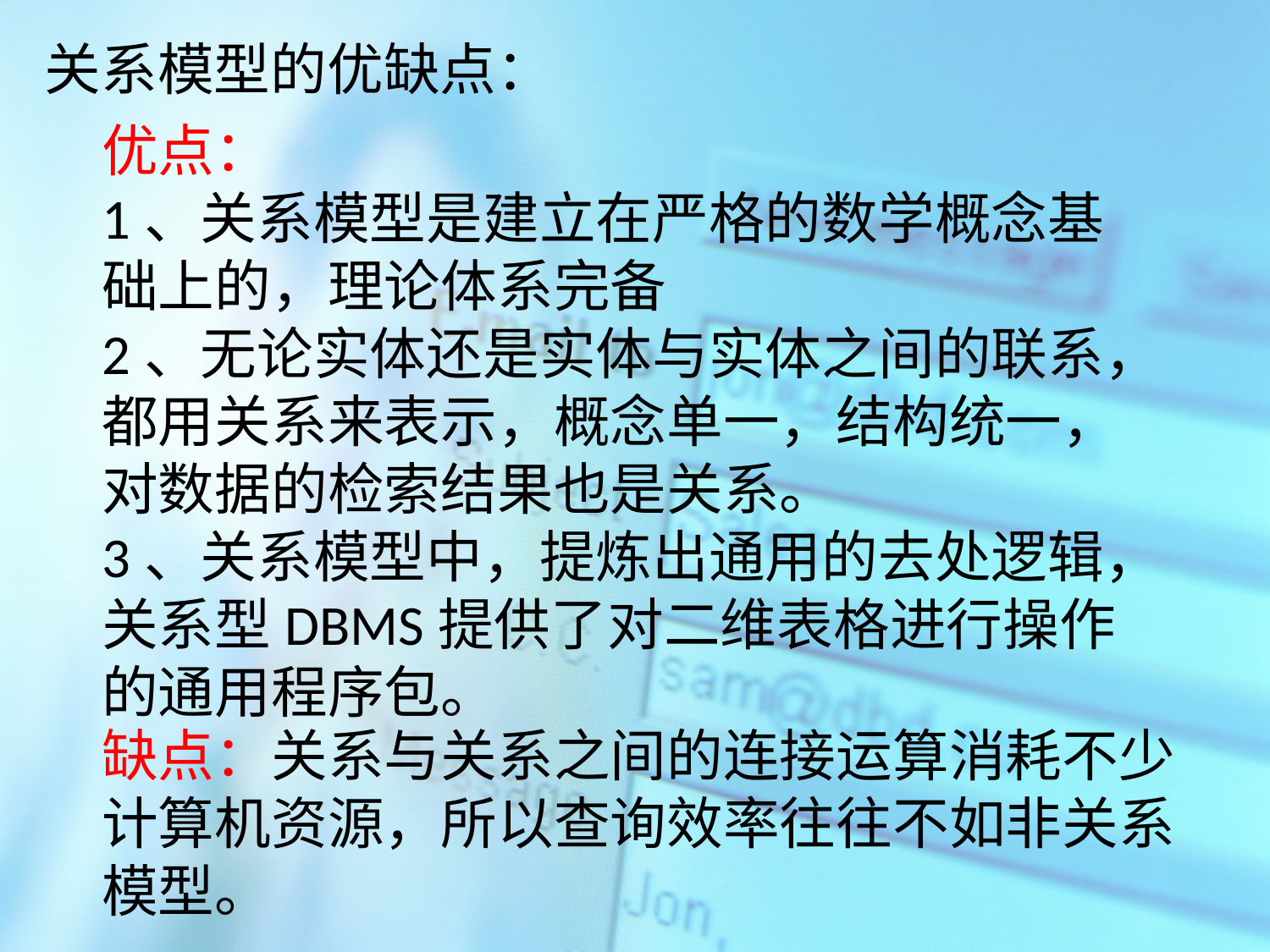

关系模型的优缺点：
优点：
1、关系模型是建立在严格的数学概念基础上的，理论体系完备
2、无论实体还是实体与实体之间的联系，都用关系来表示，概念单一，结构统一，对数据的检索结果也是关系。
3、关系模型中，提炼出通用的去处逻辑，关系型DBMS提供了对二维表格进行操作的通用程序包。
缺点：关系与关系之间的连接运算消耗不少计算机资源，所以查询效率往往不如非关系模型。